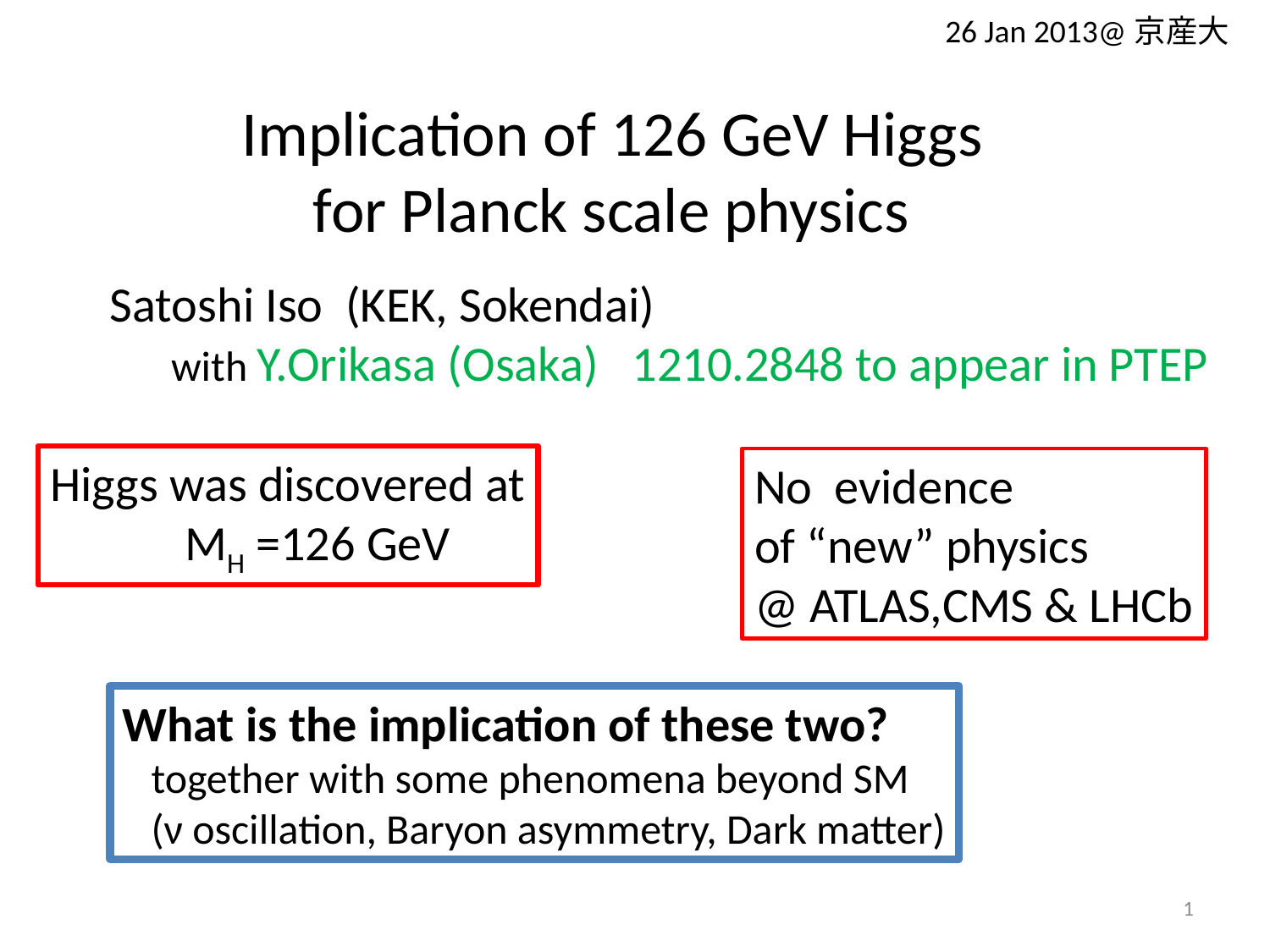

26 Jan 2013@京産大
Implication of 126 GeV Higgs
     for Planck scale physics
Satoshi Iso  (KEK, Sokendai)
　with Y.Orikasa (Osaka)   1210.2848 to appear in PTEP
Higgs was discovered at
            MH =126 GeV
No  evidence
of “new” physics
@ ATLAS,CMS & LHCb
What is the implication of these two?
   together with some phenomena beyond SM
   (ν oscillation, Baryon asymmetry, Dark matter)
1